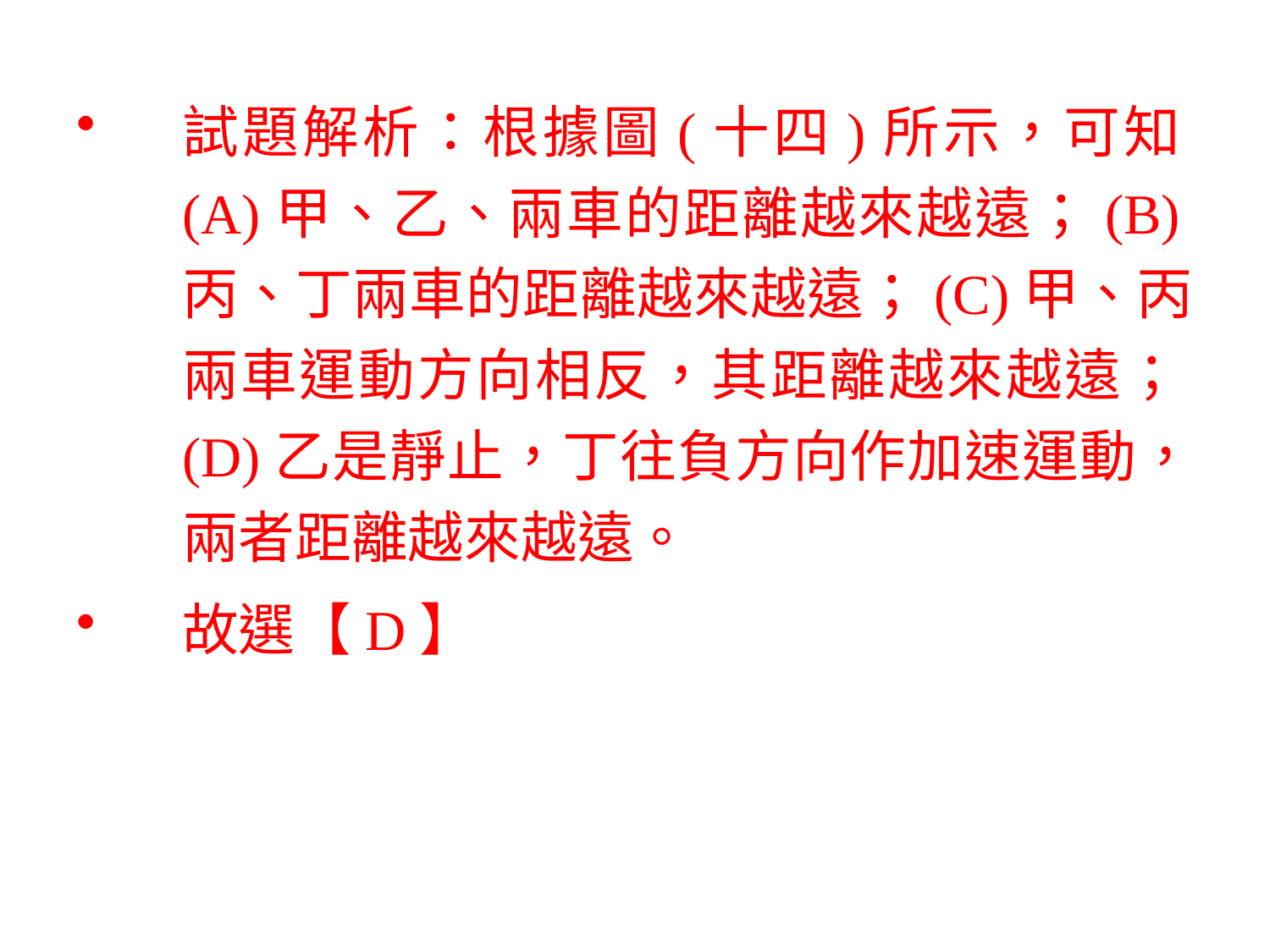

試題解析：根據圖(十四)所示，可知(A)甲、乙、兩車的距離越來越遠；(B)丙、丁兩車的距離越來越遠；(C)甲、丙兩車運動方向相反，其距離越來越遠；(D)乙是靜止，丁往負方向作加速運動，兩者距離越來越遠。
故選【D】